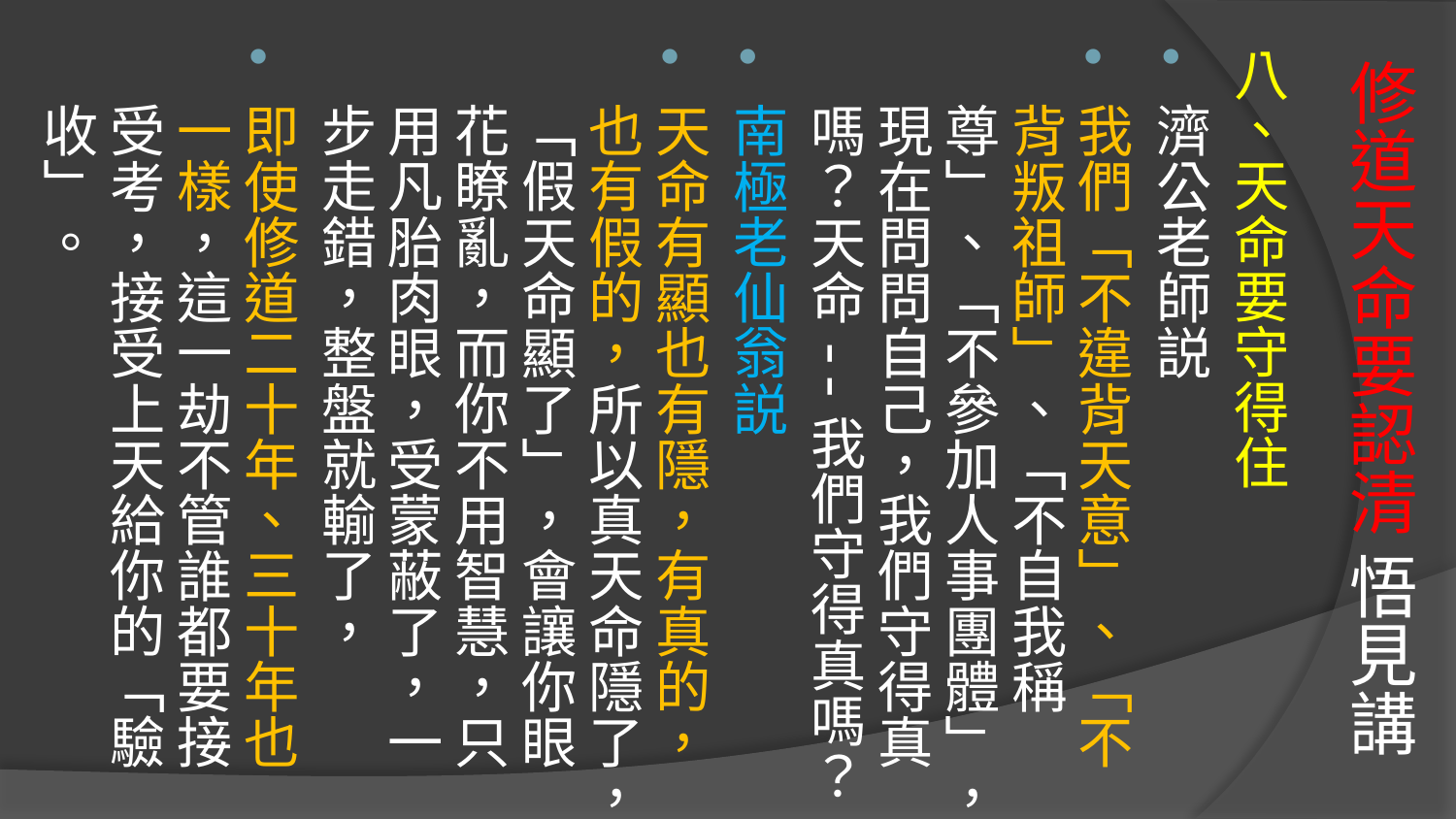

# 修道天命要認清 悟見講
八、天命要守得住
濟公老師説
我們「不違背天意」、「不背叛祖師」、「不自我稱尊」、「不參加人事團體」，現在問問自己，我們守得真嗎？天命--我們守得真嗎？
南極老仙翁説
天命有顯也有隱，有真的，也有假的，所以真天命隱了，「假天命顯了」，會讓你眼花瞭亂，而你不用智慧，只用凡胎肉眼，受蒙蔽了，一步走錯，整盤就輸了，
即使修道二十年、三十年也一樣，這一劫不管誰都要接受考，接受上天給你的「驗收」。